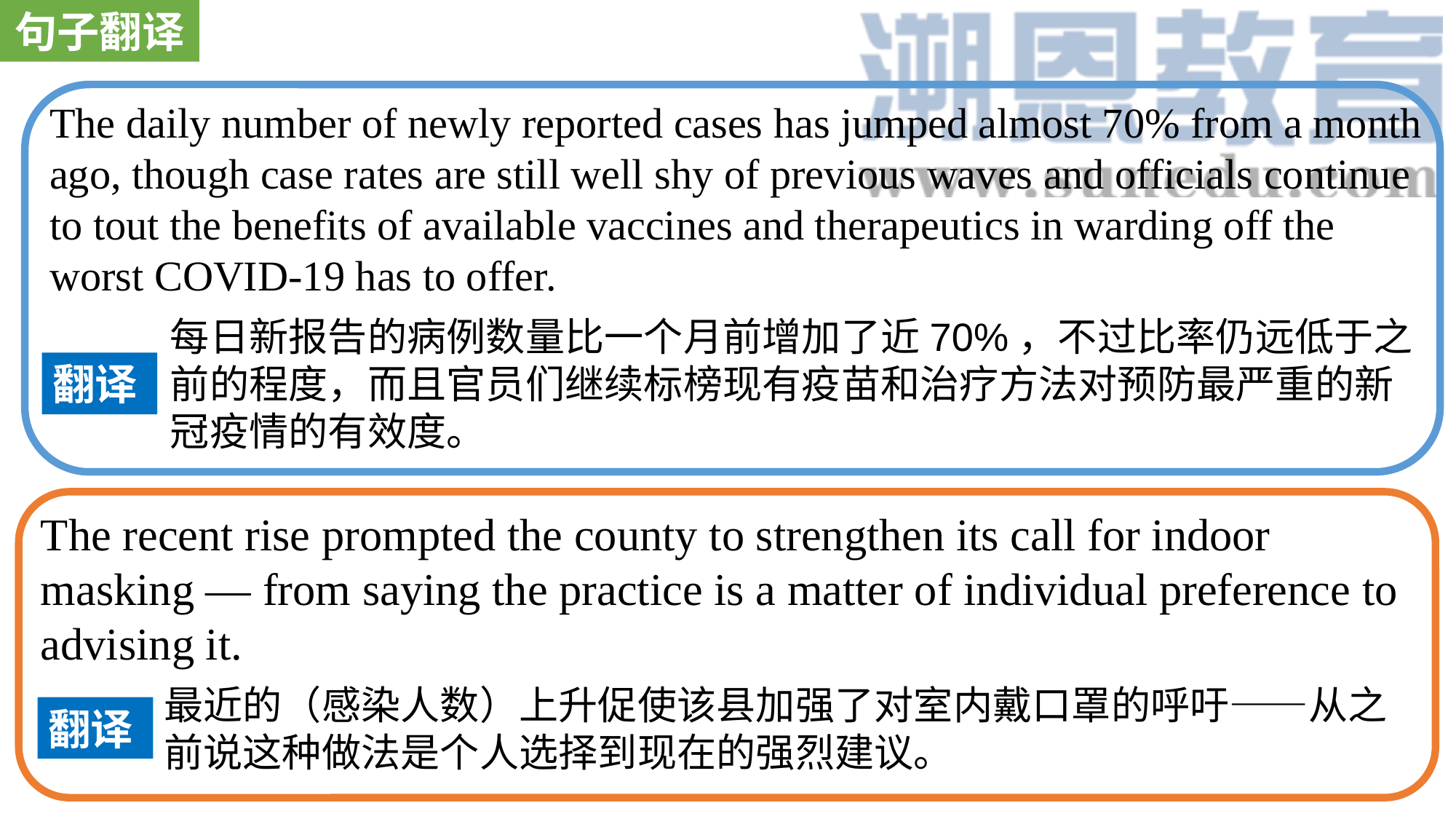

句子翻译

The daily number of newly reported cases has jumped almost 70% from a month ago, though case rates are still well shy of previous waves and officials continue to tout the benefits of available vaccines and therapeutics in warding off the worst COVID-19 has to offer.
每日新报告的病例数量比一个月前增加了近70%，不过比率仍远低于之前的程度，而且官员们继续标榜现有疫苗和治疗方法对预防最严重的新冠疫情的有效度。
翻译

The recent rise prompted the county to strengthen its call for indoor masking — from saying the practice is a matter of individual preference to advising it.
最近的（感染人数）上升促使该县加强了对室内戴口罩的呼吁——从之前说这种做法是个人选择到现在的强烈建议。
翻译